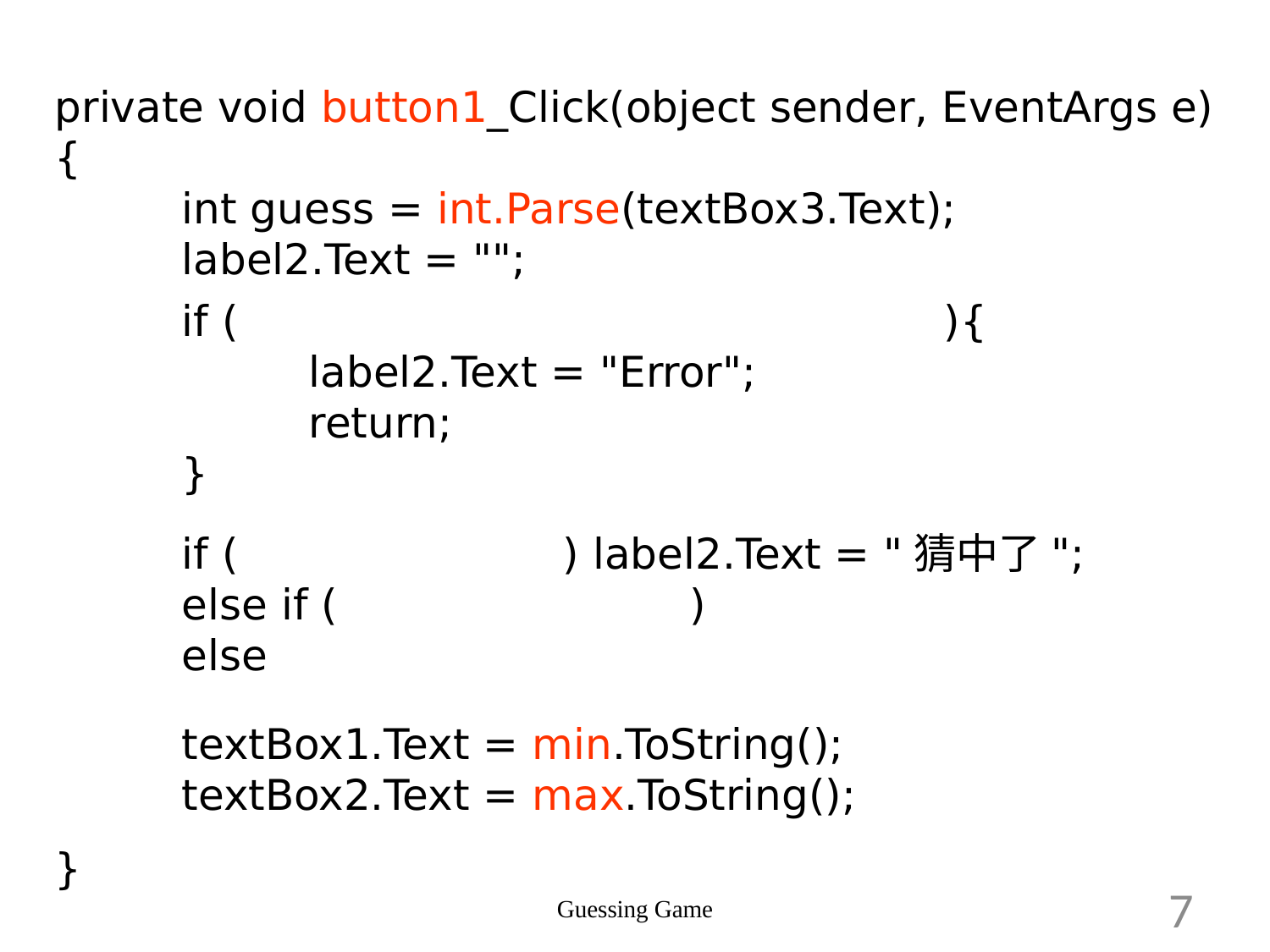

private void button1_Click(object sender, EventArgs e)
{
	int guess = int.Parse(textBox3.Text);
	label2.Text = "";

}
if (						){
	label2.Text = "Error";
	return;
}
if (			) label2.Text = "猜中了";
else if (			)
else
textBox1.Text = min.ToString();
textBox2.Text = max.ToString();
Guessing Game
7